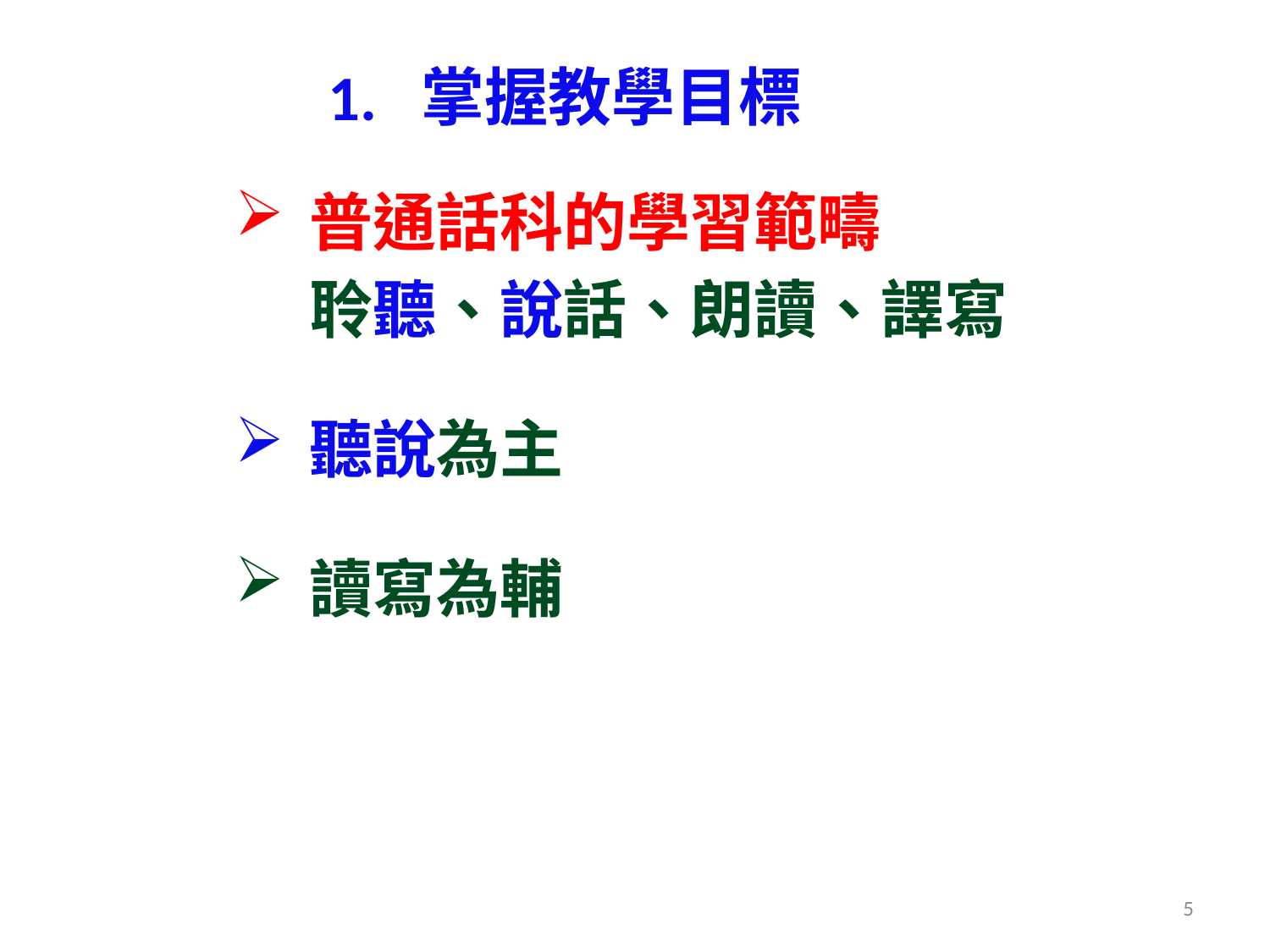

# 1.  掌握教學目標
普通話科的學習範疇
聆聽、說話、朗讀、譯寫
聽說為主
讀寫為輔
5